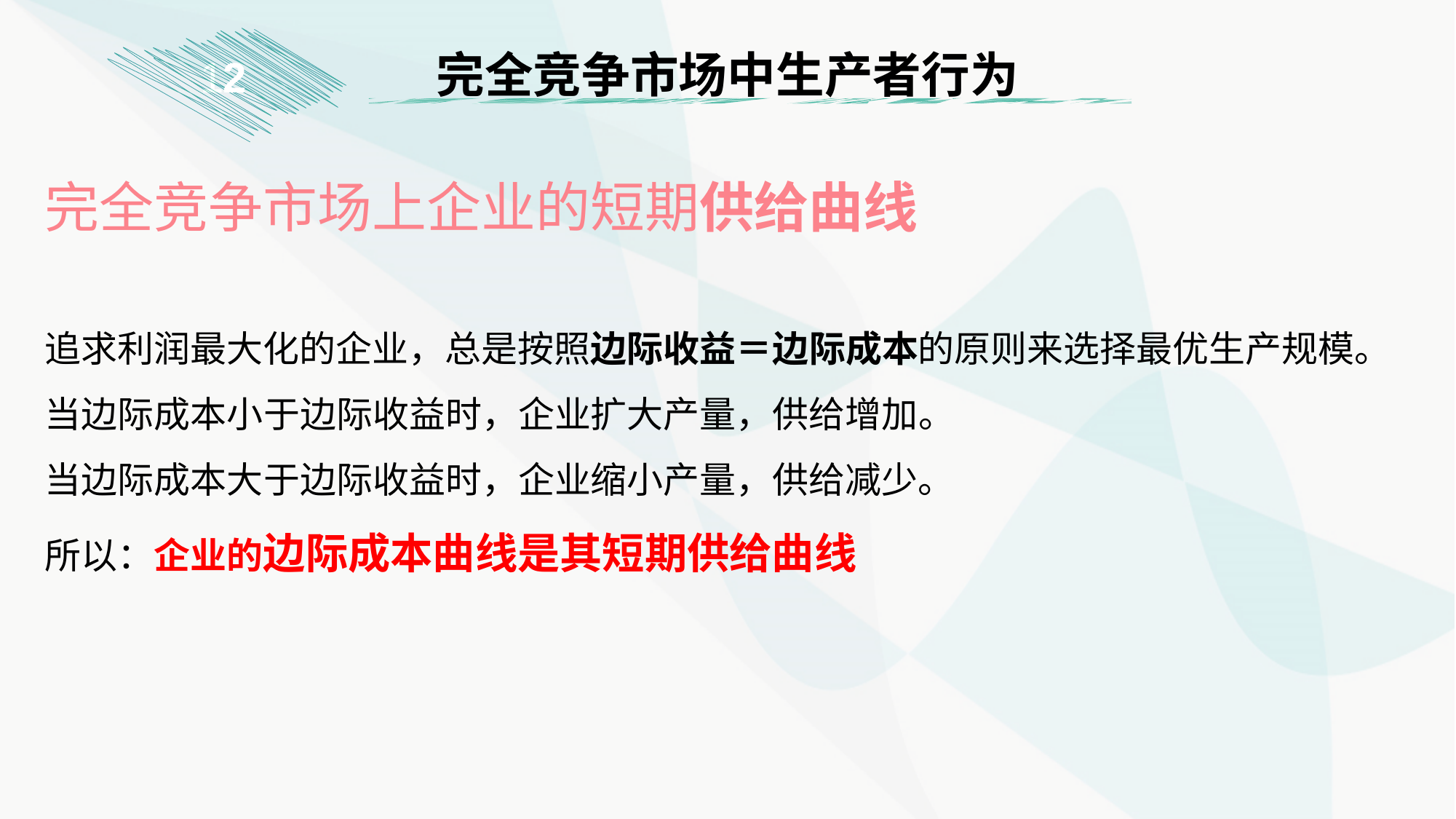

完全竞争市场中生产者行为
1
2
完全竞争市场上企业的短期供给曲线

追求利润最大化的企业，总是按照边际收益＝边际成本的原则来选择最优生产规模。
当边际成本小于边际收益时，企业扩大产量，供给增加。
当边际成本大于边际收益时，企业缩小产量，供给减少。
所以：企业的边际成本曲线是其短期供给曲线